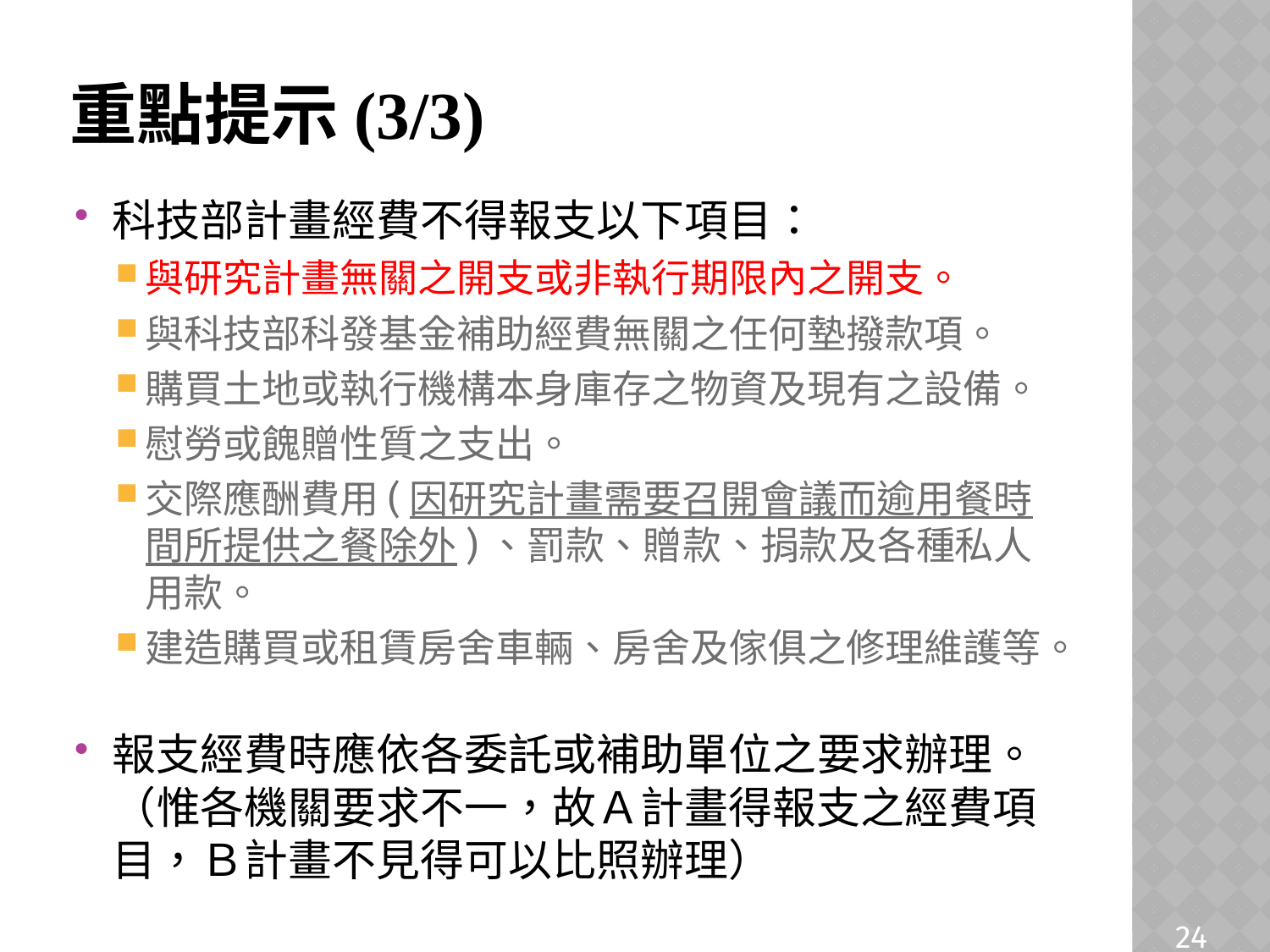

# 重點提示(3/3)
科技部計畫經費不得報支以下項目：
與研究計畫無關之開支或非執行期限內之開支。
與科技部科發基金補助經費無關之任何墊撥款項。
購買土地或執行機構本身庫存之物資及現有之設備。
慰勞或餽贈性質之支出。
交際應酬費用(因研究計畫需要召開會議而逾用餐時間所提供之餐除外)、罰款、贈款、捐款及各種私人用款。
建造購買或租賃房舍車輛、房舍及傢俱之修理維護等。
報支經費時應依各委託或補助單位之要求辦理。（惟各機關要求不一，故Ａ計畫得報支之經費項目，Ｂ計畫不見得可以比照辦理）
24